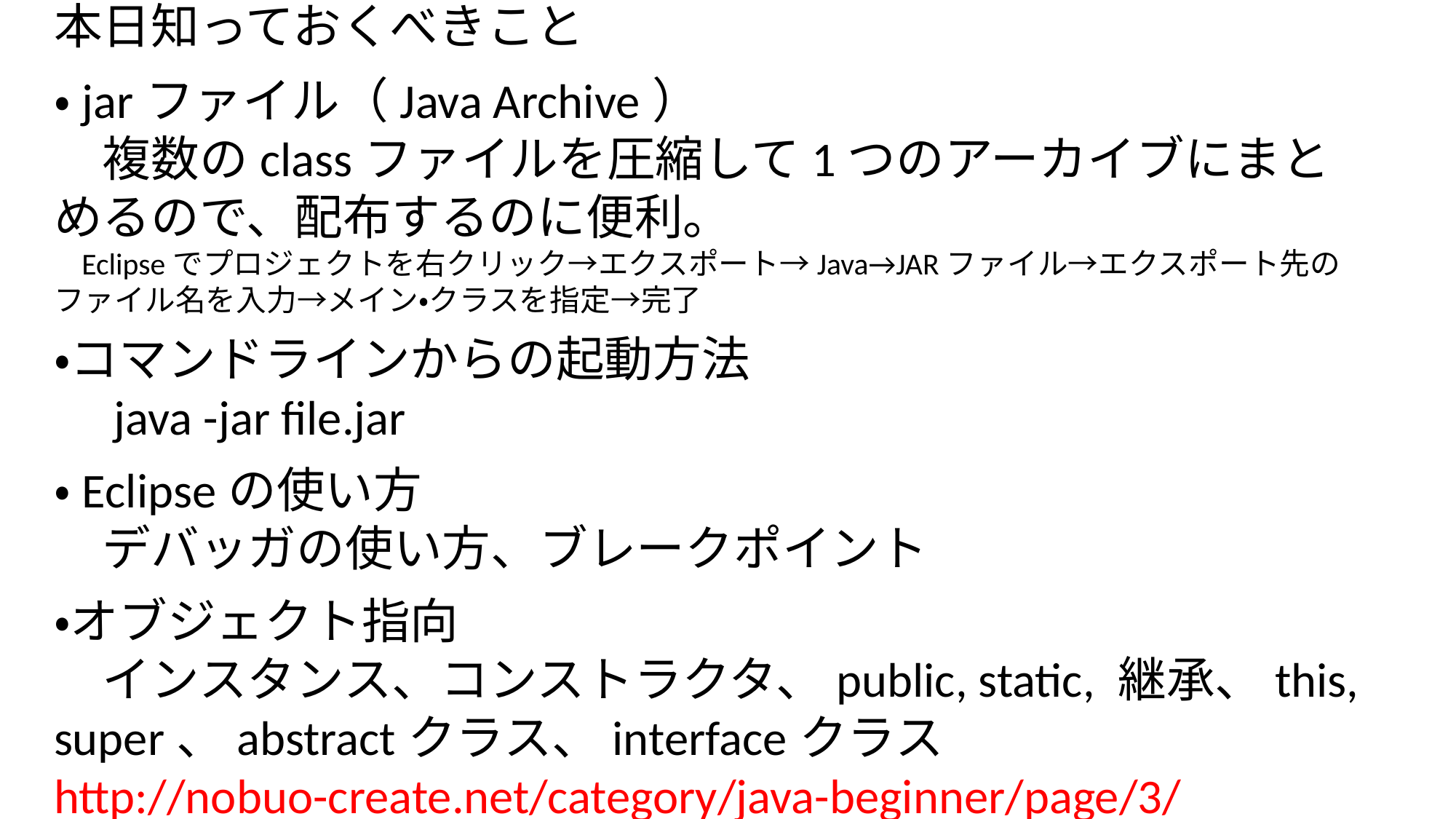

本日知っておくべきこと

・jarファイル（Java Archive）
　複数のclassファイルを圧縮して1つのアーカイブにまとめるので、配布するのに便利。
    Eclipseでプロジェクトを右クリック→エクスポート→Java→JARファイル→エクスポート先のファイル名を入力→メイン・クラスを指定→完了

・コマンドラインからの起動方法
　java -jar file.jar

・Eclipseの使い方
　デバッガの使い方、ブレークポイント

・オブジェクト指向
　インスタンス、コンストラクタ、public, static, 継承、this, super、abstractクラス、interfaceクラス
http://nobuo-create.net/category/java-beginner/page/3/